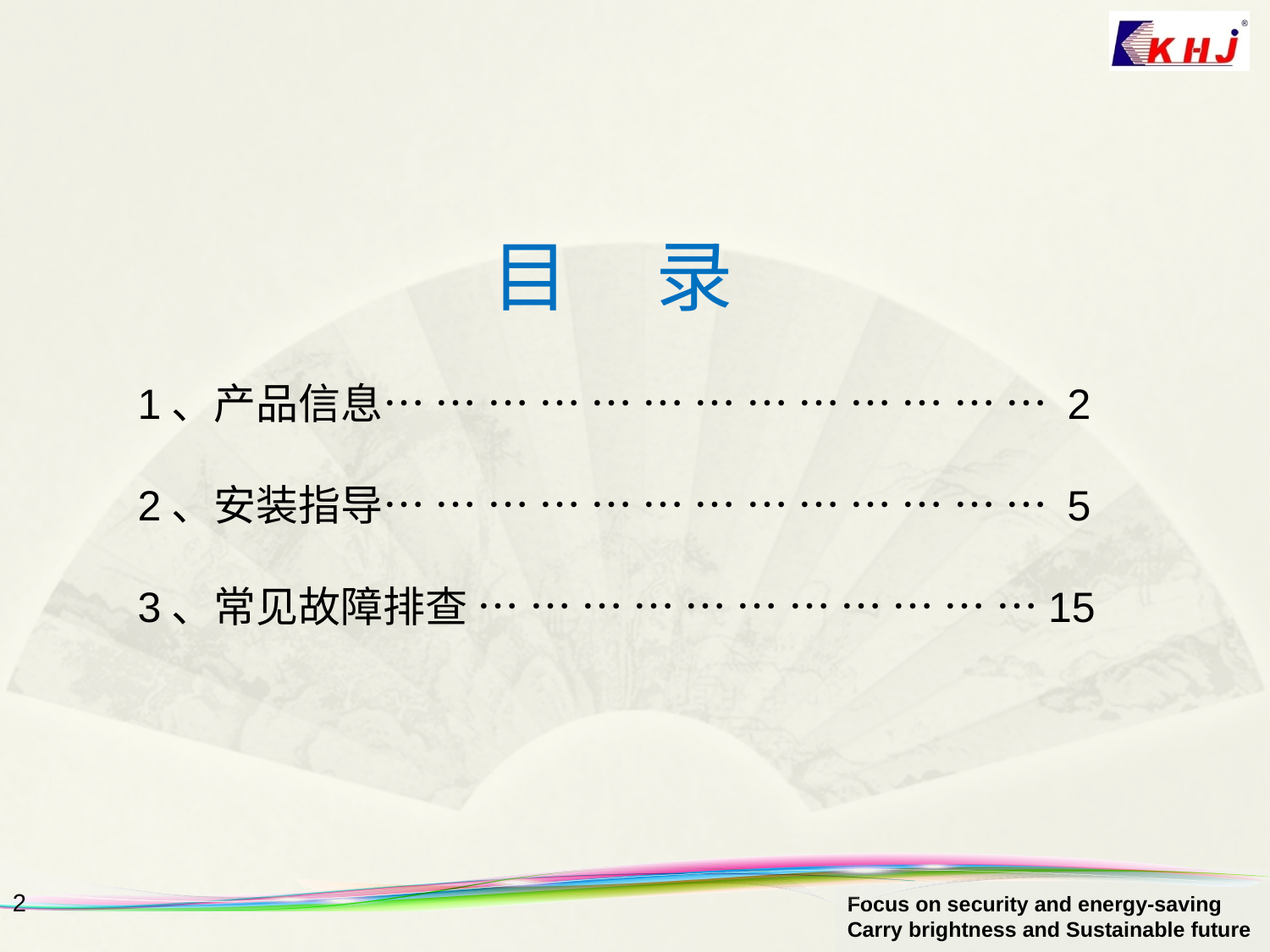

目     录
1、产品信息… … … … … … … … … … … … … 2

2、安装指导… … … … … … … … … … … … … 5

3、常见故障排查 … … … … … … … … … … …15
2